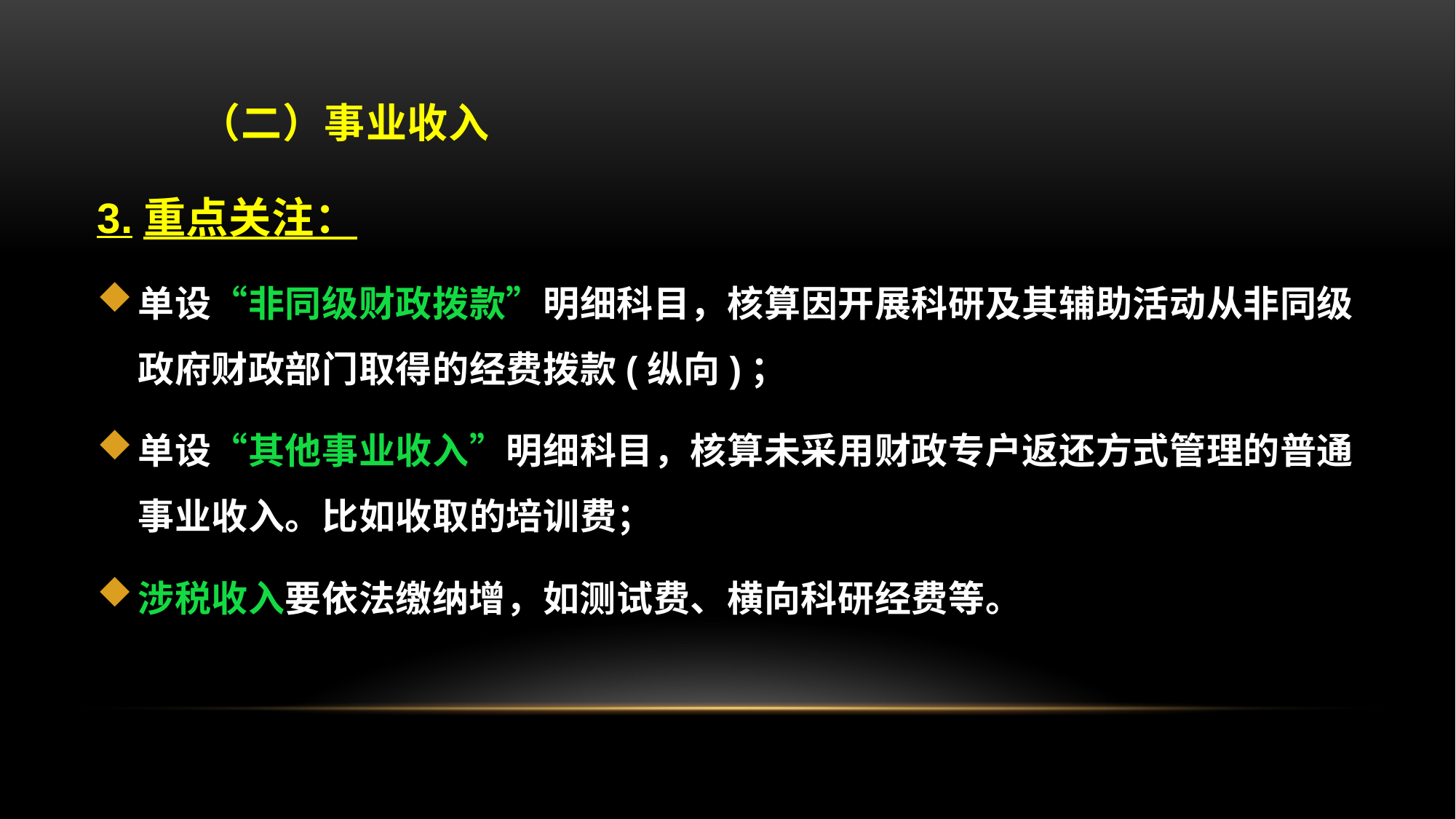

# （二）事业收入
3.重点关注：
单设“非同级财政拨款”明细科目，核算因开展科研及其辅助活动从非同级政府财政部门取得的经费拨款(纵向)；
单设“其他事业收入”明细科目，核算未采用财政专户返还方式管理的普通事业收入。比如收取的培训费；
涉税收入要依法缴纳增，如测试费、横向科研经费等。
52